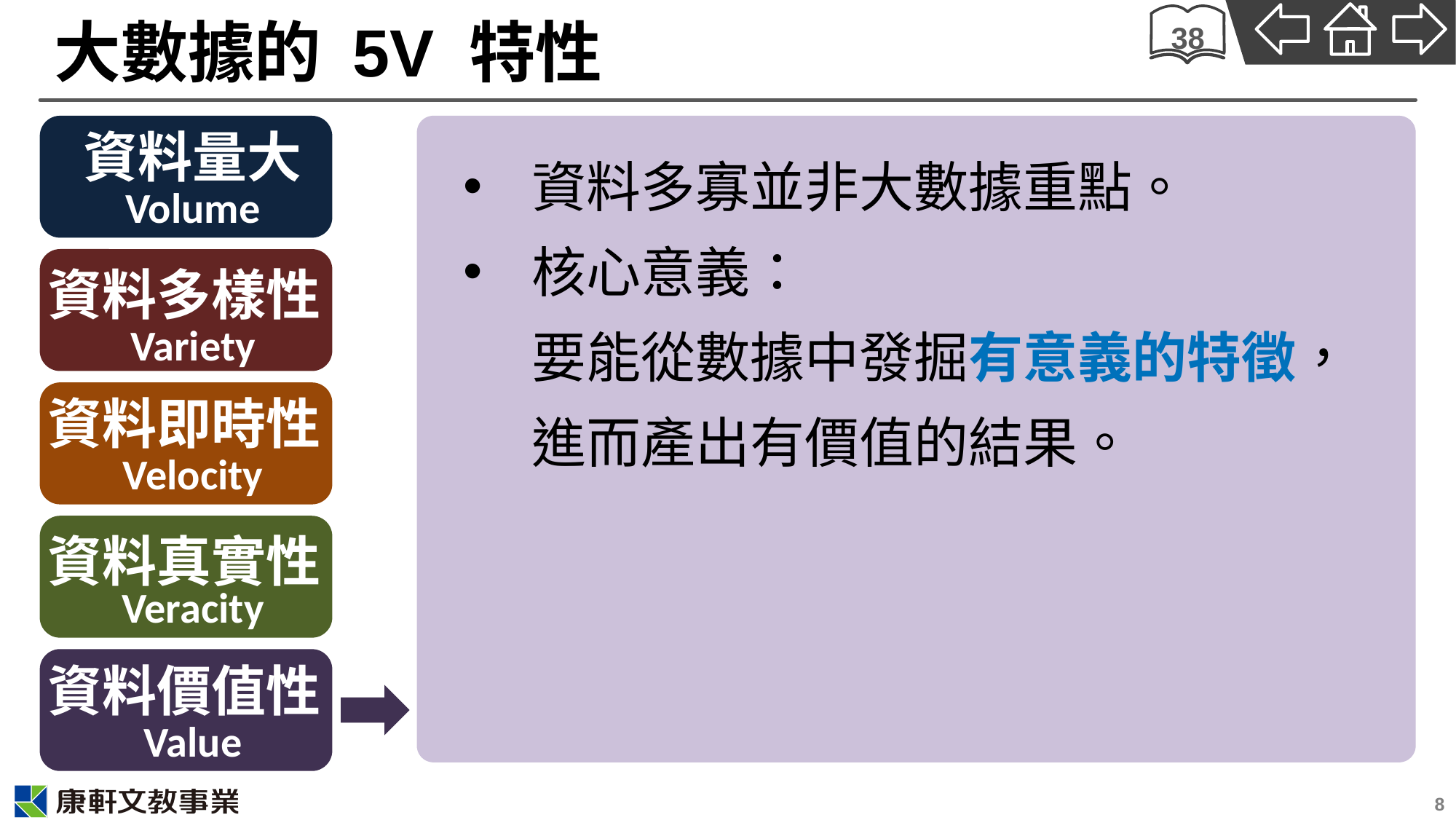

# 大數據的 5V 特性
38

資料量大
資料多寡並非大數據重點。
核心意義：
要能從數據中發掘有意義的特徵，進而產出有價值的結果。
Volume

資料多樣性
Variety

資料即時性
Velocity

資料真實性
Veracity

資料價值性

Value
8